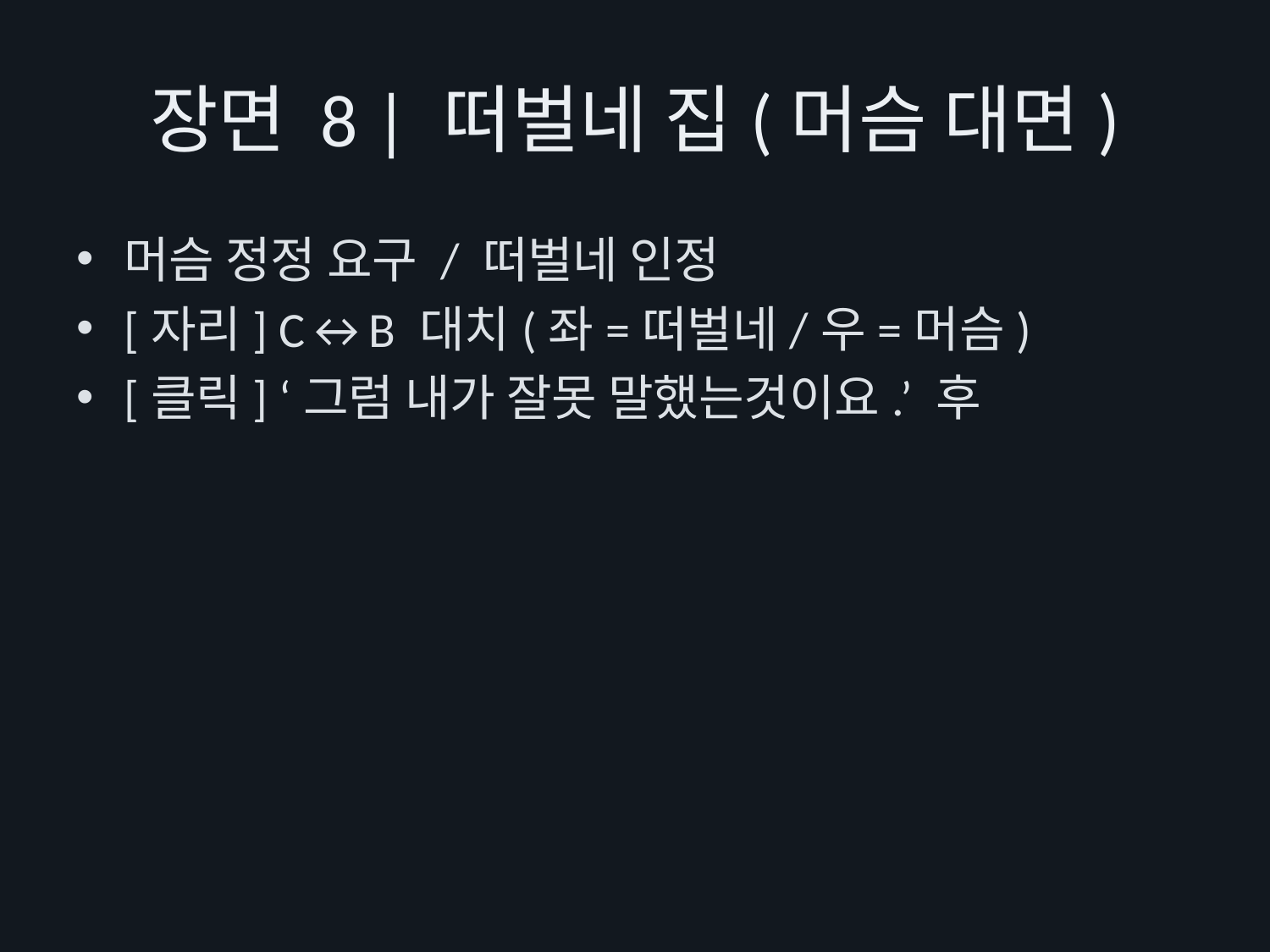

# 장면 8 | 떠벌네 집(머슴 대면)
머슴 정정 요구 / 떠벌네 인정
[자리] C↔B 대치(좌=떠벌네/우=머슴)
[클릭] ‘그럼 내가 잘못 말했는것이요.’ 후